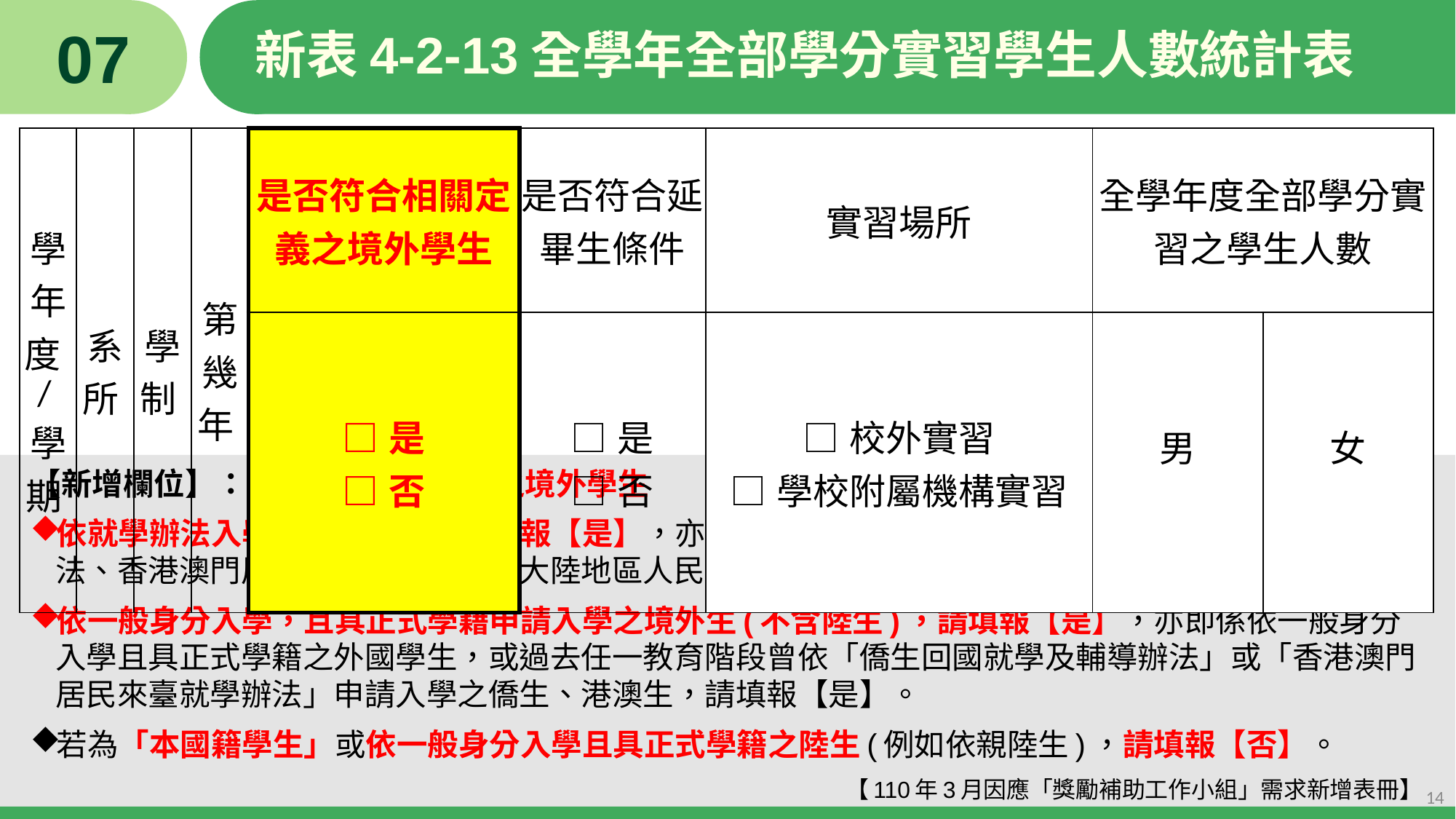

07
# 新表4-2-13全學年全部學分實習學生人數統計表
| 學年度/學期 | 系所 | 學制 | 第幾年 | 是否符合相關定義之境外學生 | 是否符合延畢生條件 | 實習場所 | 全學年度全部學分實習之學生人數 |  |
| --- | --- | --- | --- | --- | --- | --- | --- | --- |
|  |  |  |  | □是 □否 | □是 □否 | □校外實習 □學校附屬機構實習 | 男 | 女 |
【新增欄位】：是否符合相關定義之境外學生
依就學辦法入學之境外學生，請填報【是】，亦即依外國學生來臺就學辦法、僑生回國就學及輔導辦法、香港澳門居民來臺就學辦法及大陸地區人民來臺就讀專科以上學校辦法等辦法入學之境外學生。
依一般身分入學，且具正式學籍申請入學之境外生(不含陸生)，請填報【是】，亦即係依一般身分入學且具正式學籍之外國學生，或過去任一教育階段曾依「僑生回國就學及輔導辦法」或「香港澳門居民來臺就學辦法」申請入學之僑生、港澳生，請填報【是】。
若為「本國籍學生」或依一般身分入學且具正式學籍之陸生(例如依親陸生)，請填報【否】。
【110年3月因應「獎勵補助工作小組」需求新增表冊】

14